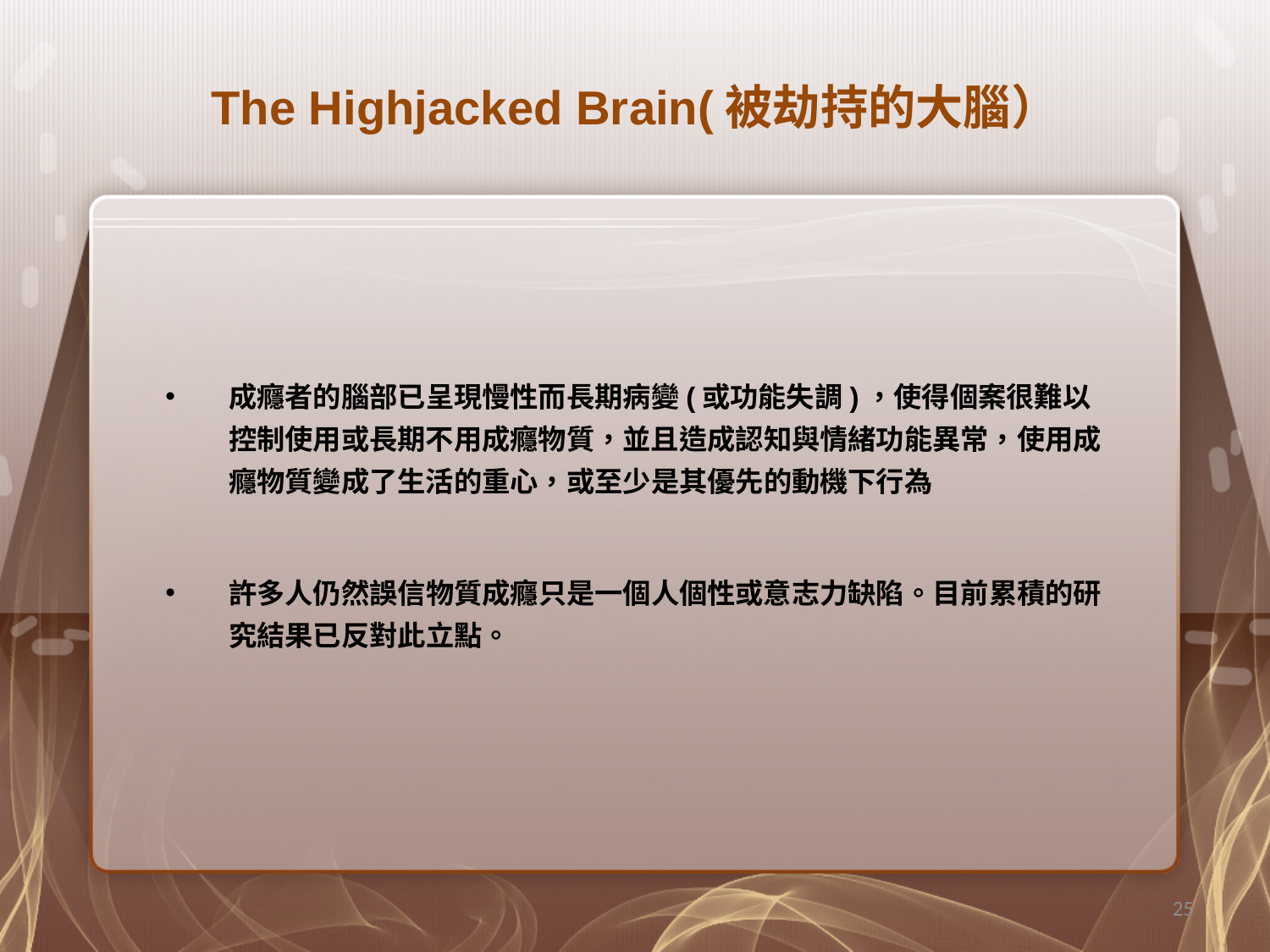

The Highjacked Brain(被劫持的大腦）
成癮者的腦部已呈現慢性而長期病變(或功能失調)，使得個案很難以控制使用或長期不用成癮物質，並且造成認知與情緒功能異常，使用成癮物質變成了生活的重心，或至少是其優先的動機下行為

許多人仍然誤信物質成癮只是一個人個性或意志力缺陷。目前累積的研究結果已反對此立點。

25